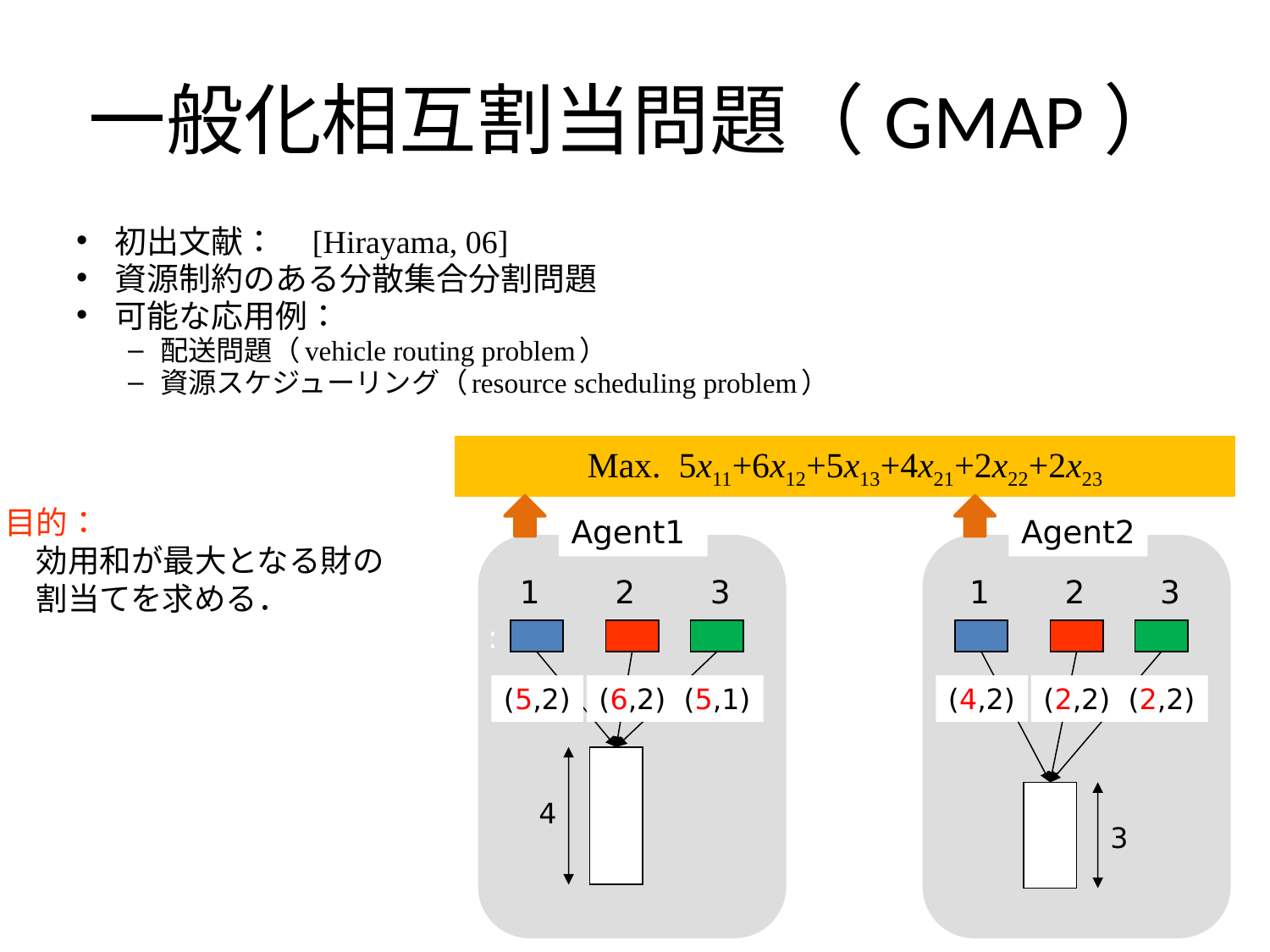

# 一般化相互割当問題（GMAP）
初出文献：　[Hirayama, 06]
資源制約のある分散集合分割問題
可能な応用例：
配送問題（vehicle routing problem）
資源スケジューリング（resource scheduling problem）

Max.  5x11+6x12+5x13+4x21+2x22+2x23

目的：
　効用和が最大となる財の
　割当てを求める．
割当制約（エージェント間制約）:
　各財は１エージェントに割
　り当てられる．
ナップサック制約（エージェント
内制約）:
　各エージェントの資源消費
　量の総和は利用可能な資
　源容量を超えない．
Agent1
Agent2

1
2
3
1
2
3

(5,2)
(6,2)
(5,1)
(4,2)
(2,2)
(2,2)

4
3